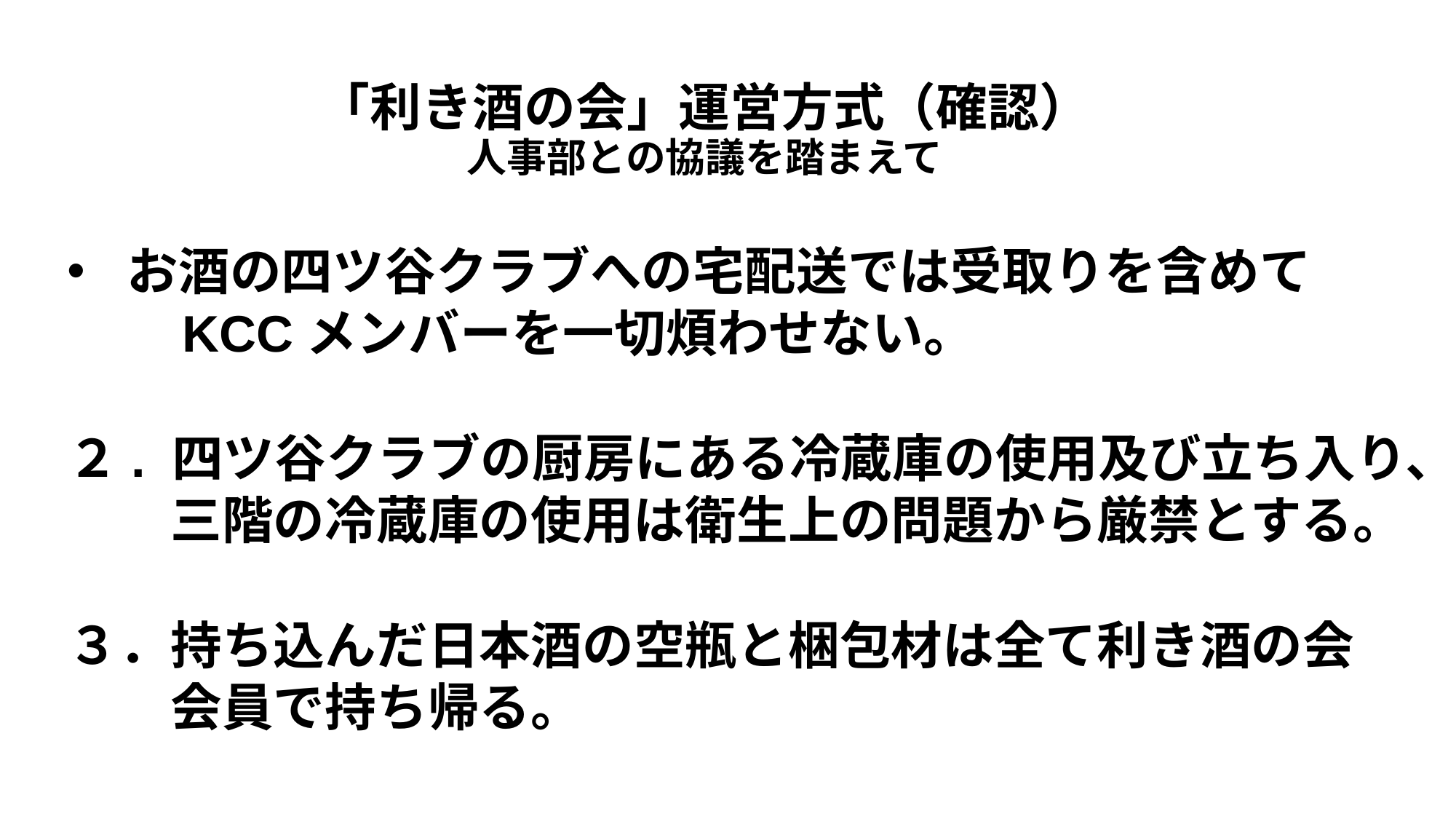

# 「利き酒の会」運営方式（確認） 人事部との協議を踏まえて
お酒の四ツ谷クラブへの宅配送では受取りを含めて
　　KCCメンバーを一切煩わせない。

２. 四ツ谷クラブの厨房にある冷蔵庫の使用及び立ち入り、
　　三階の冷蔵庫の使用は衛生上の問題から厳禁とする。

３．持ち込んだ日本酒の空瓶と梱包材は全て利き酒の会
　　会員で持ち帰る。